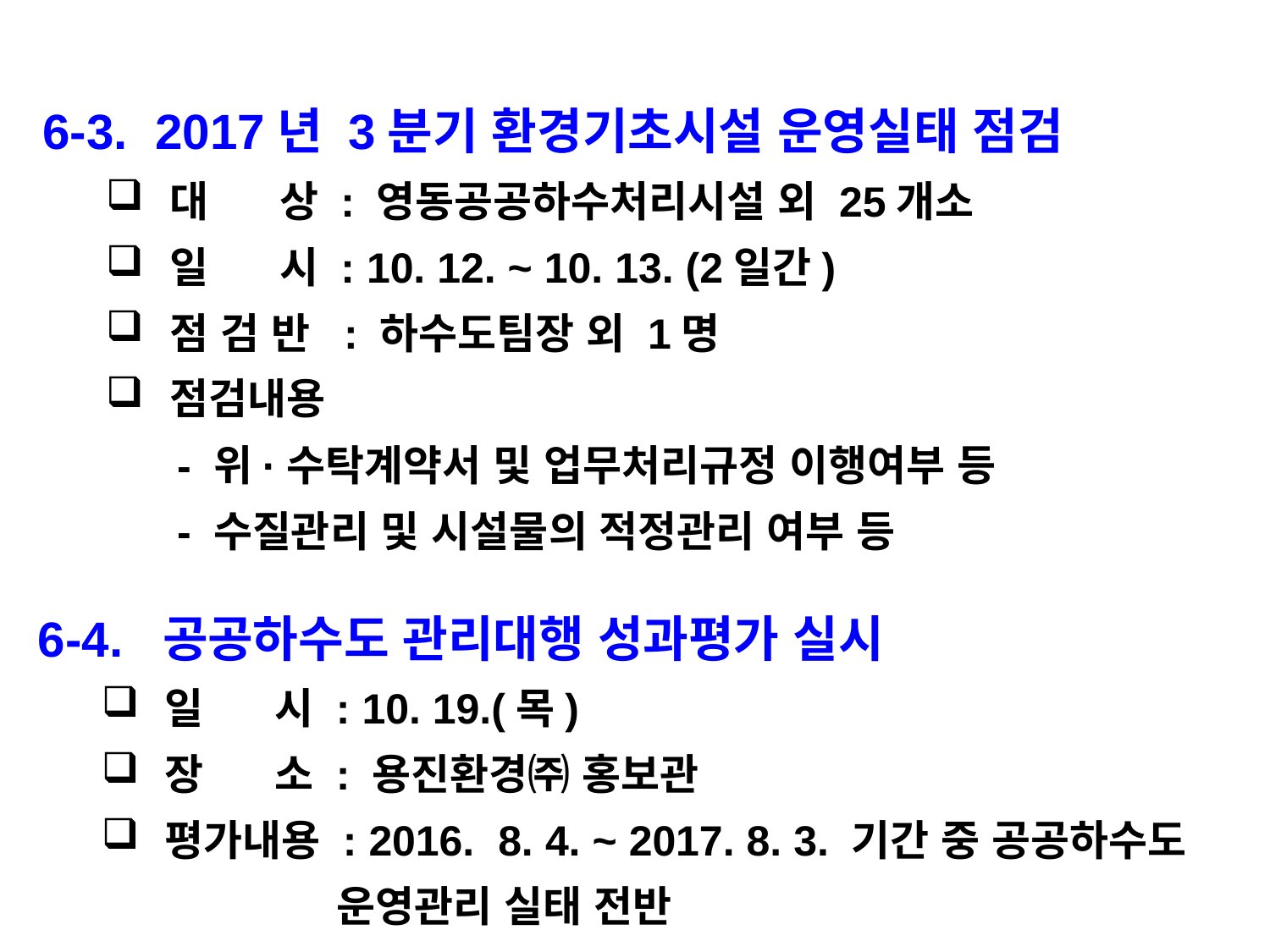

6-3.  2017년 3분기 환경기초시설 운영실태 점검
대      상 : 영동공공하수처리시설 외 25개소
일      시 : 10. 12. ~ 10. 13. (2일간)
점 검 반  : 하수도팀장 외 1명
점검내용
      - 위·수탁계약서 및 업무처리규정 이행여부 등
      - 수질관리 및 시설물의 적정관리 여부 등

6-4.  공공하수도 관리대행 성과평가 실시
일      시 : 10. 19.(목)
장      소 : 용진환경㈜ 홍보관
평가내용 : 2016.  8. 4. ~ 2017. 8. 3. 기간 중 공공하수도
                   운영관리 실태 전반